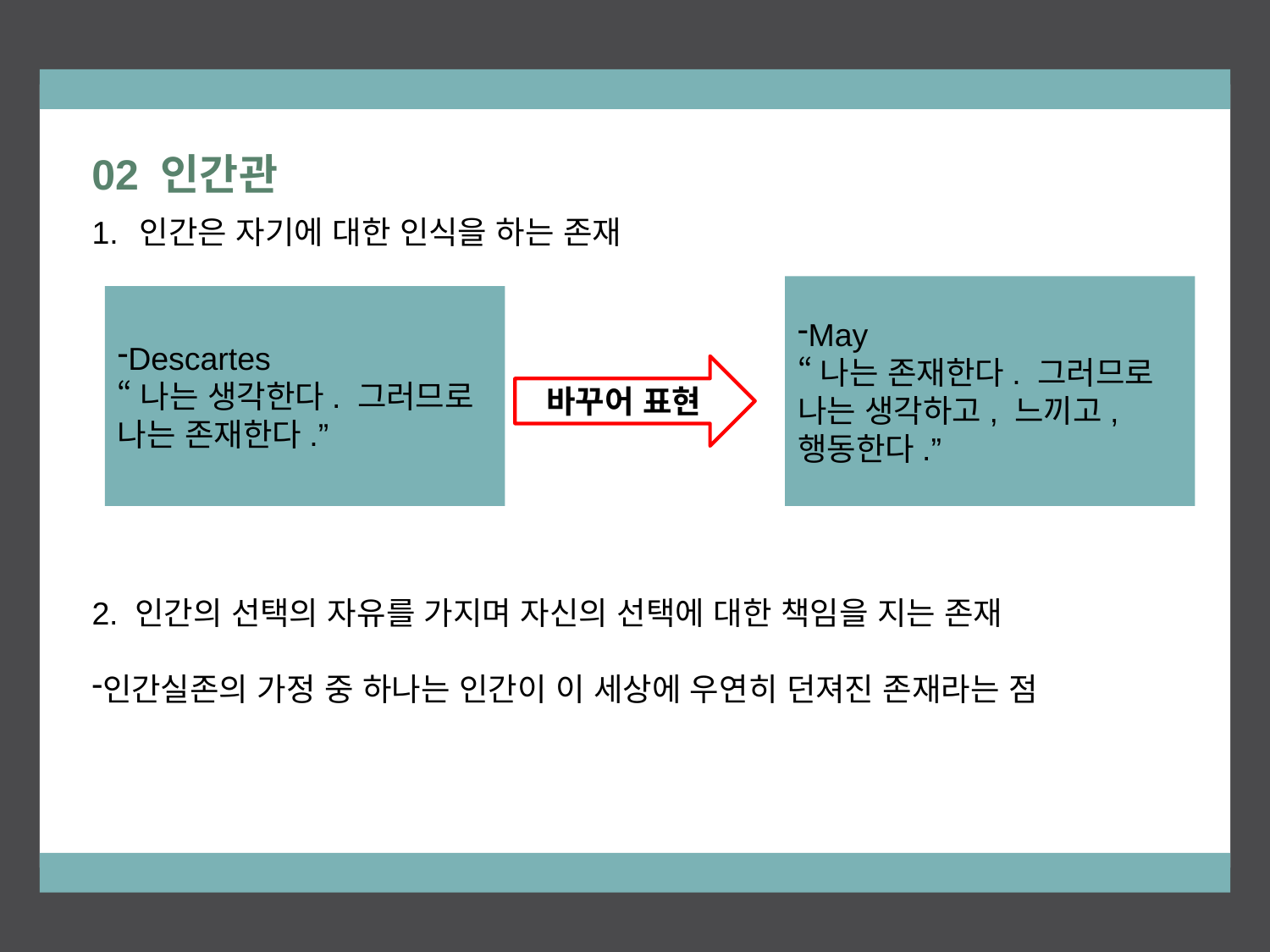

#

02 인간관
인간은 자기에 대한 인식을 하는 존재

2. 인간의 선택의 자유를 가지며 자신의 선택에 대한 책임을 지는 존재

인간실존의 가정 중 하나는 인간이 이 세상에 우연히 던져진 존재라는 점

May
“나는 존재한다. 그러므로 나는 생각하고, 느끼고, 행동한다.”
Descartes
“나는 생각한다. 그러므로 나는 존재한다.”
바꾸어 표현